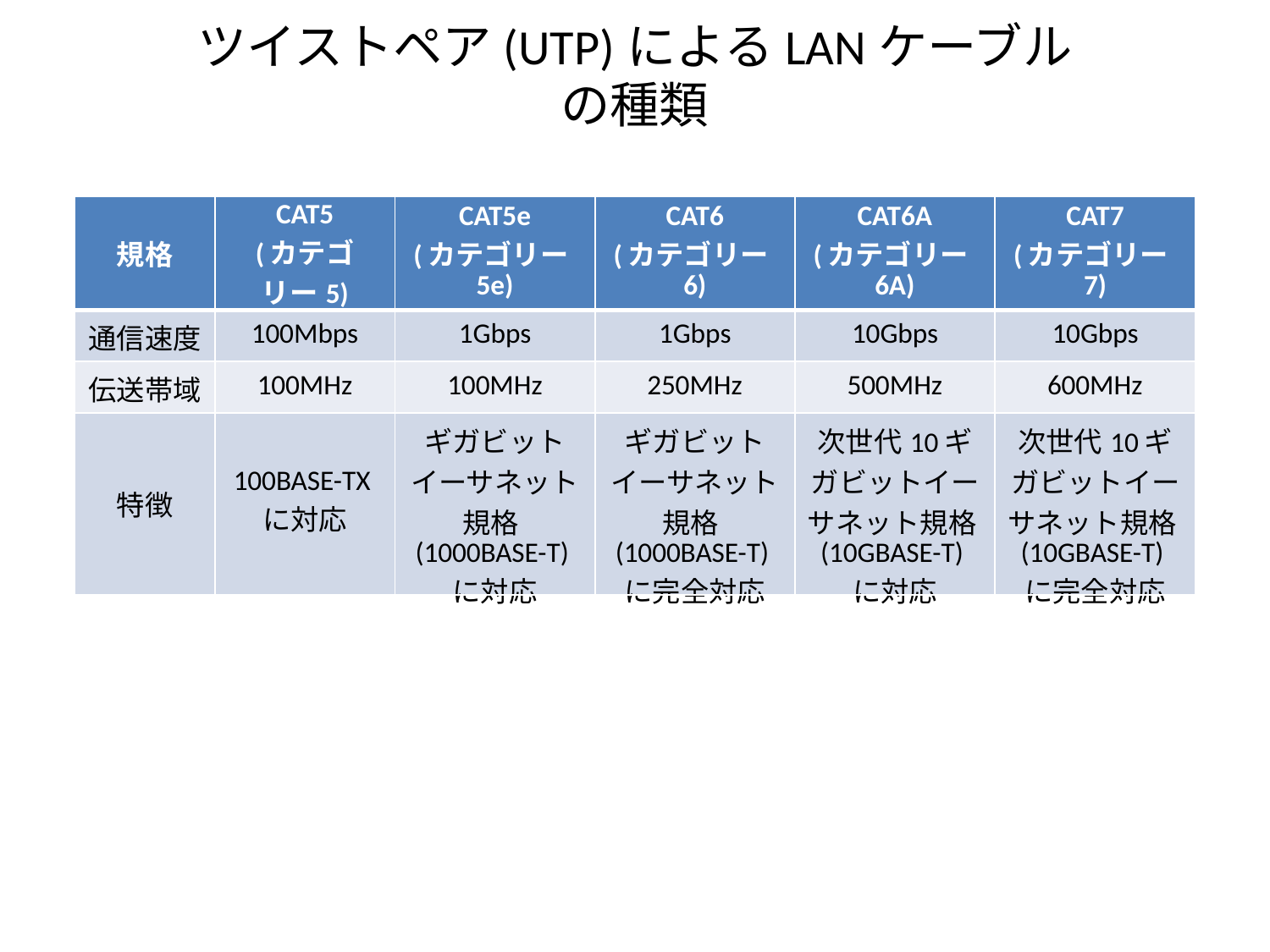

# ツイストペア(UTP)によるLANケーブルの種類
| 規格 | CAT5 (カテゴリー5) | CAT5e (カテゴリー5e) | CAT6 (カテゴリー6) | CAT6A (カテゴリー6A) | CAT7 (カテゴリー7) |
| --- | --- | --- | --- | --- | --- |
| 通信速度 | 100Mbps | 1Gbps | 1Gbps | 10Gbps | 10Gbps |
| 伝送帯域 | 100MHz | 100MHz | 250MHz | 500MHz | 600MHz |
| 特徴 | 100BASE-TXに対応 | ギガビットイーサネット規格(1000BASE-T)に対応 | ギガビットイーサネット規格(1000BASE-T)に完全対応 | 次世代10ギガビットイーサネット規格(10GBASE-T)に対応 | 次世代10ギガビットイーサネット規格(10GBASE-T)に完全対応 |